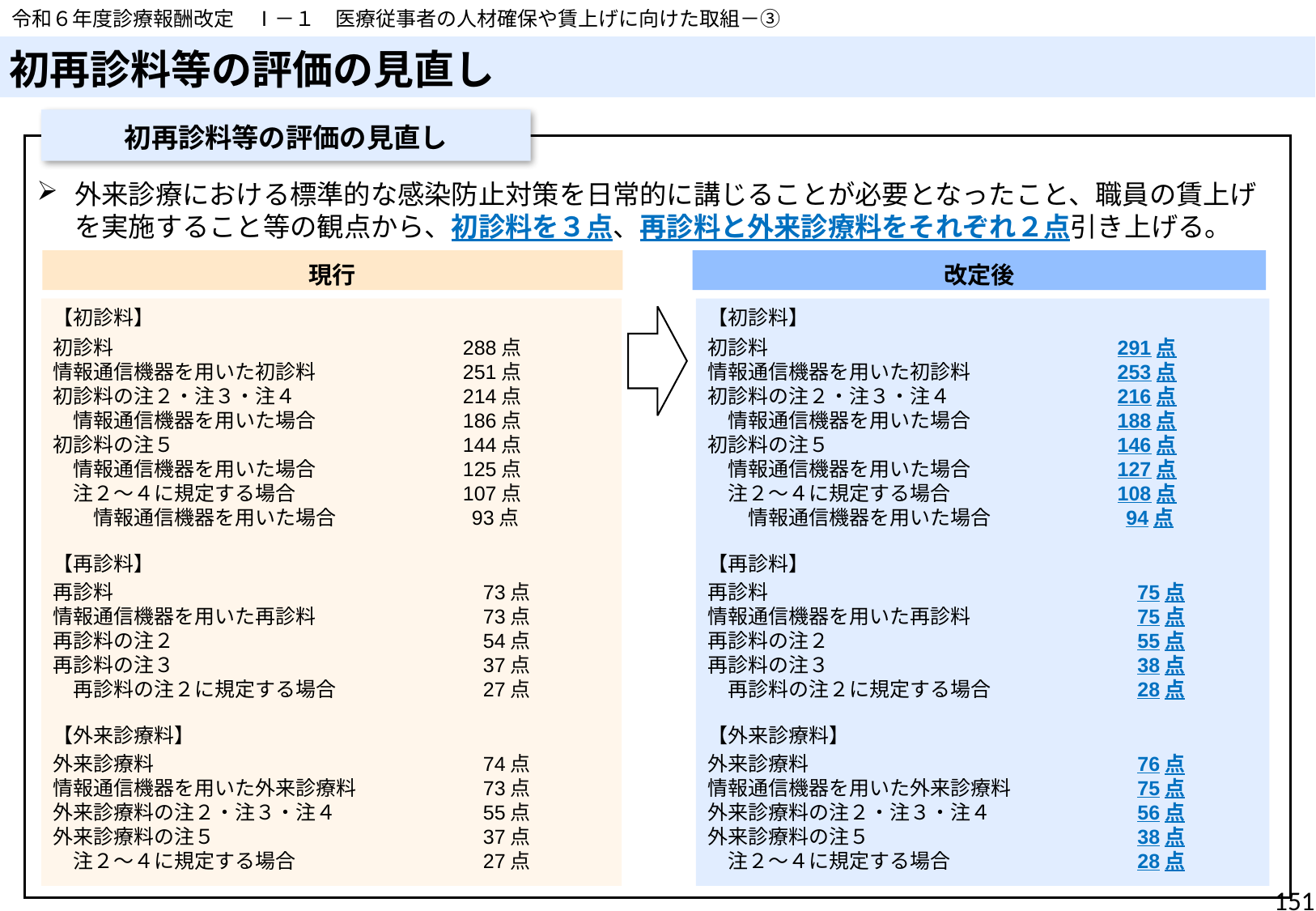

令和６年度診療報酬改定　Ⅰ－１　医療従事者の人材確保や賃上げに向けた取組－③
# 初再診料等の評価の見直し
初再診料等の評価の見直し

外来診療における標準的な感染防止対策を日常的に講じることが必要となったこと、職員の賃上げを実施すること等の観点から、初診料を３点、再診料と外来診療料をそれぞれ２点引き上げる。

現行
改定後
【初診料】

初診料　　　　　　　　　　　　　　　　　288点
情報通信機器を用いた初診料　　　　　　　251点
初診料の注２・注３・注４　　　　　　　　214点
　情報通信機器を用いた場合　　　　　　　186点
初診料の注５　　　　　　　　　　　　　　144点
　情報通信機器を用いた場合　　　　　　　125点
　注２～４に規定する場合　　　　　　　　107点
　　情報通信機器を用いた場合　　　　　　  93点

【再診料】

再診料　　　　　　　　　　　　　　　　　　73点
情報通信機器を用いた再診料　　　　　　　　73点
再診料の注２　　　　　　　　　　　　　　　54点
再診料の注３　　　　　　　　　　　　　　　37点
　再診料の注２に規定する場合　　　　　　　27点

【外来診療料】

外来診療料　　　　　　　　　　　　　　　　74点
情報通信機器を用いた外来診療料　　　　　　73点
外来診療料の注２・注３・注４　　　　　　　55点
外来診療料の注５　　　　　　　　　　　　　37点
　注２～４に規定する場合　　　　　　　　　27点

【初診料】

初診料　　　　　　　　　　　　　　　　　291点
情報通信機器を用いた初診料　　　　　　　253点
初診料の注２・注３・注４　　　　　　　　216点
　情報通信機器を用いた場合　　　　　　　188点
初診料の注５　　　　　　　　　　　　　　146点
　情報通信機器を用いた場合　　　　　　　127点
　注２～４に規定する場合　　　　　　　　108点
　　情報通信機器を用いた場合　　　　　　  94点

【再診料】

再診料　　　　　　　　　　　　　　　　　　75点
情報通信機器を用いた再診料　　　　　　　　75点
再診料の注２　　　　　　　　　　　　　　　55点
再診料の注３　　　　　　　　　　　　　　　38点
　再診料の注２に規定する場合　　　　　　　28点

【外来診療料】

外来診療料　　　　　　　　　　　　　　　　76点
情報通信機器を用いた外来診療料　　　　　　75点
外来診療料の注２・注３・注４　　　　　　　56点
外来診療料の注５　　　　　　　　　　　　　38点
　注２～４に規定する場合　　　　　　　　　28点

151